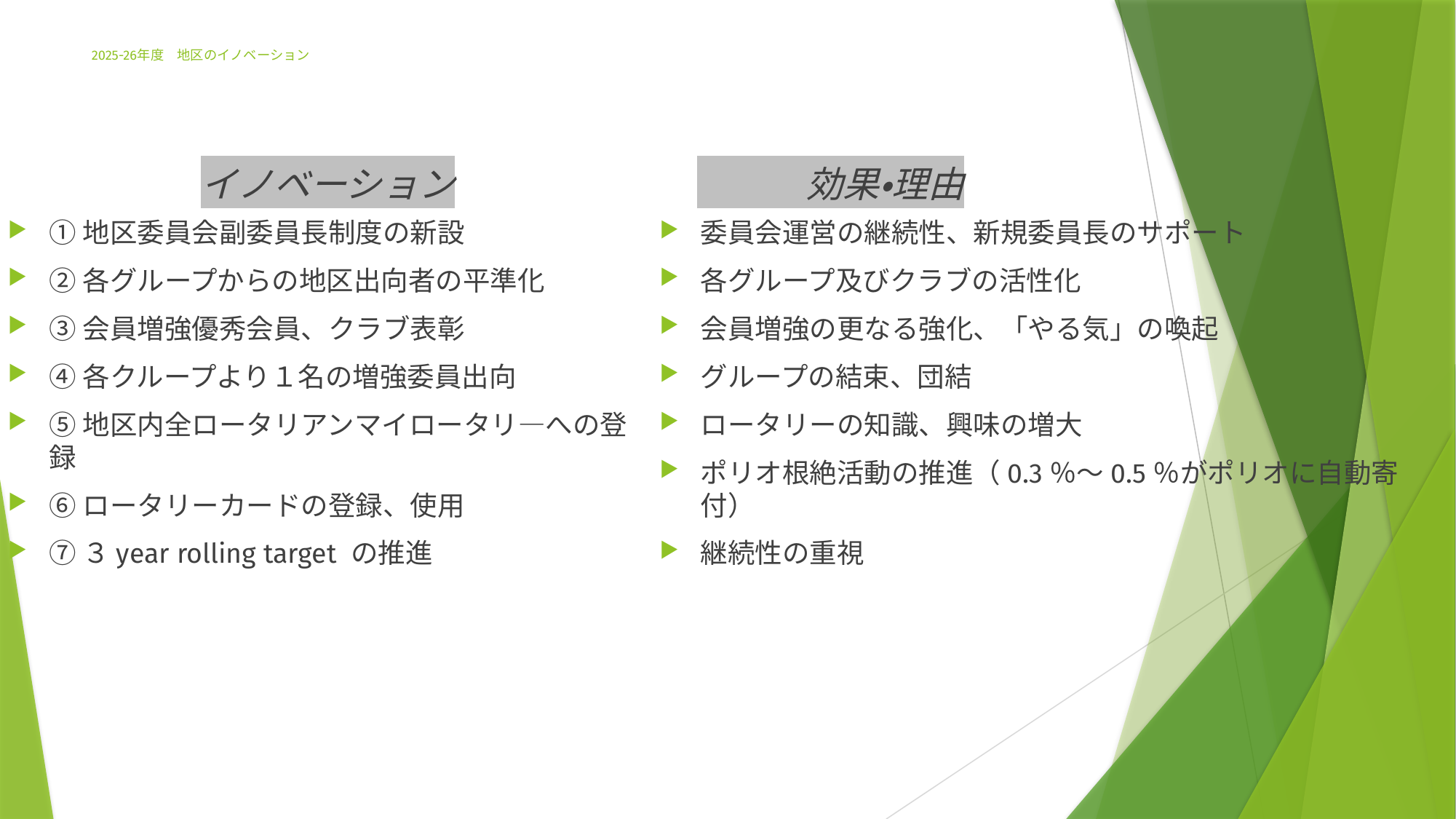

# 2025-26年度　地区のイノベーション
　　　効果・理由

イノベーション
①地区委員会副委員長制度の新設
②各グループからの地区出向者の平準化
③会員増強優秀会員、クラブ表彰
④各クループより１名の増強委員出向
⑤地区内全ロータリアンマイロータリ―への登録
⑥ロータリーカードの登録、使用
⑦３year rolling target の推進

委員会運営の継続性、新規委員長のサポート
各グループ及びクラブの活性化
会員増強の更なる強化、「やる気」の喚起
グループの結束、団結
ロータリーの知識、興味の増大
ポリオ根絶活動の推進（0.3％～0.5％がポリオに自動寄付）
継続性の重視